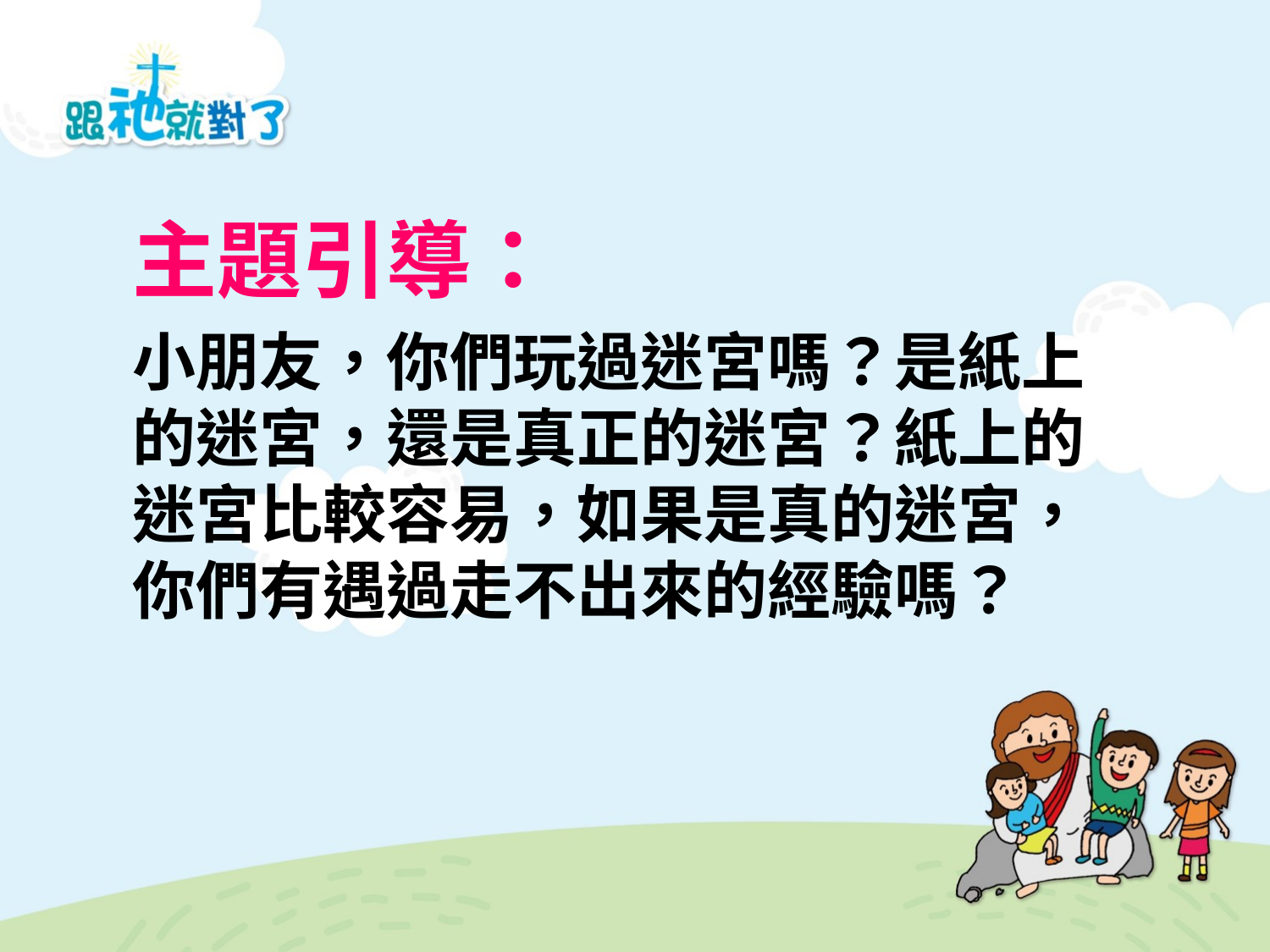

主題引導：
小朋友，你們玩過迷宮嗎？是紙上的迷宮，還是真正的迷宮？紙上的迷宮比較容易，如果是真的迷宮，你們有遇過走不出來的經驗嗎？